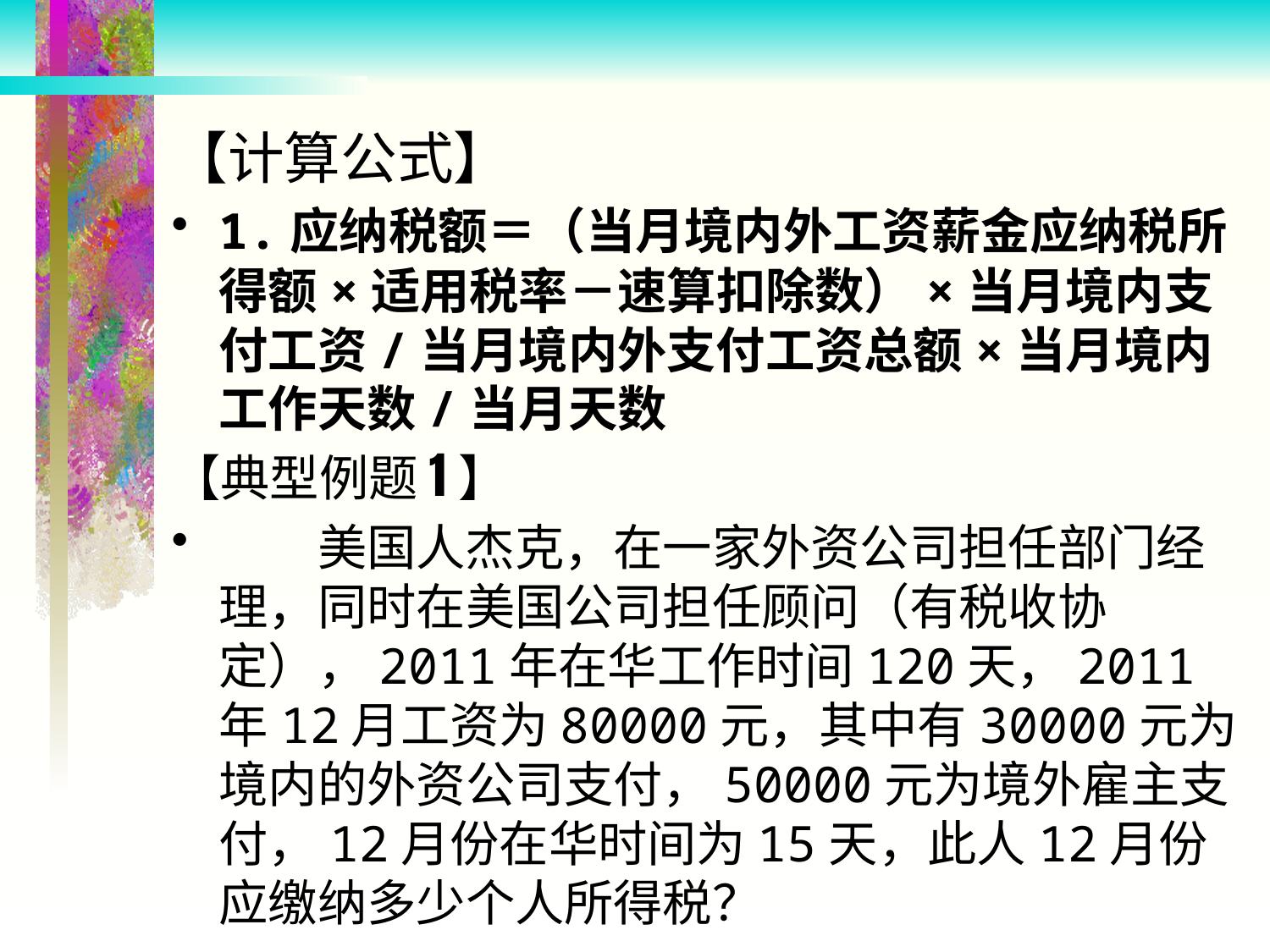

【计算公式】
1.应纳税额＝（当月境内外工资薪金应纳税所得额×适用税率－速算扣除数）×当月境内支付工资/当月境内外支付工资总额×当月境内工作天数/当月天数
【典型例题1】
　　美国人杰克，在一家外资公司担任部门经理，同时在美国公司担任顾问（有税收协定），2011年在华工作时间120天，2011年12月工资为80000元，其中有30000元为境内的外资公司支付，50000元为境外雇主支付，12月份在华时间为15天，此人12月份应缴纳多少个人所得税？